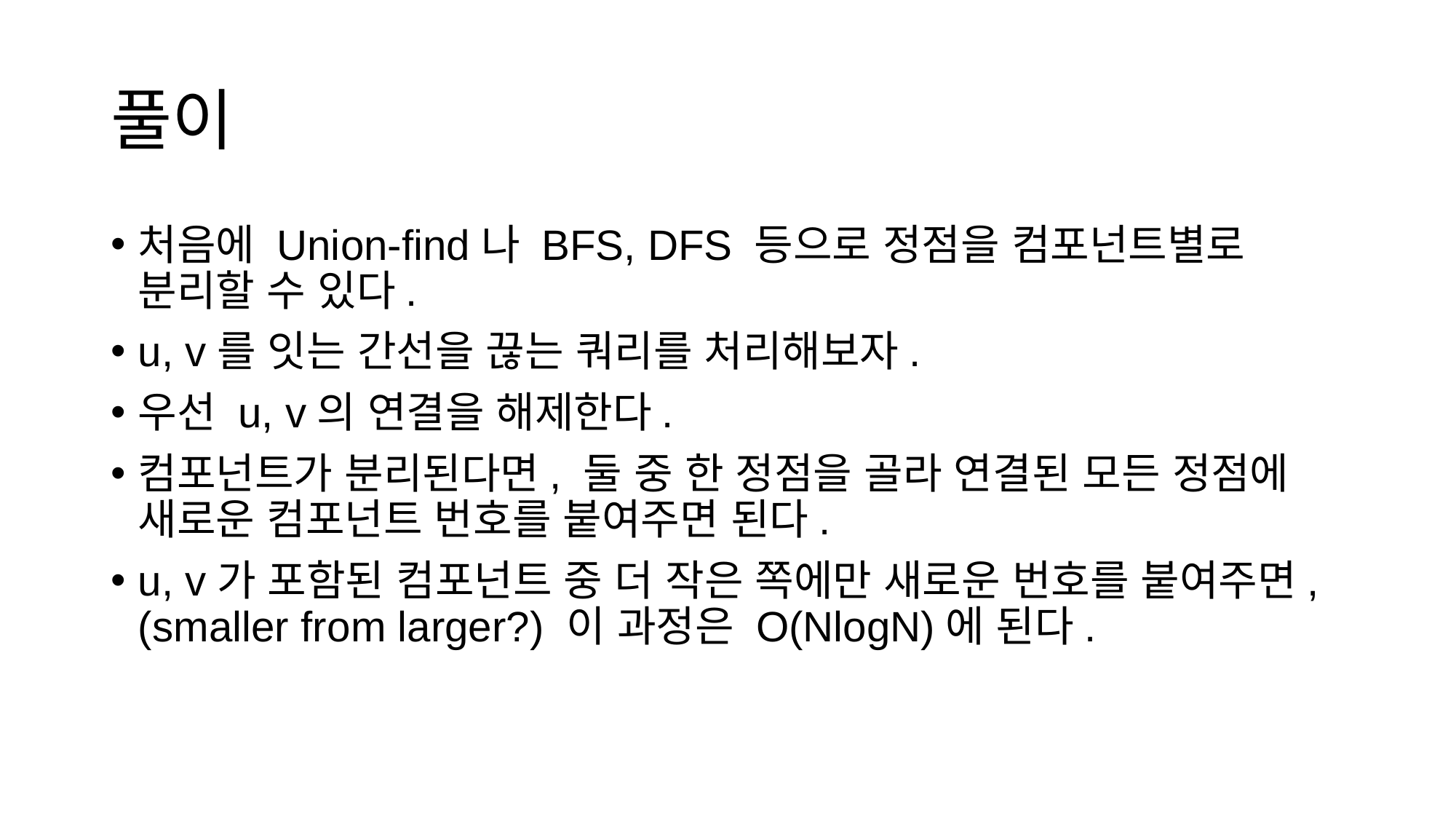

# 풀이
처음에 Union-find나 BFS, DFS 등으로 정점을 컴포넌트별로 분리할 수 있다.
u, v를 잇는 간선을 끊는 쿼리를 처리해보자.
우선 u, v의 연결을 해제한다.
컴포넌트가 분리된다면, 둘 중 한 정점을 골라 연결된 모든 정점에 새로운 컴포넌트 번호를 붙여주면 된다.
u, v가 포함된 컴포넌트 중 더 작은 쪽에만 새로운 번호를 붙여주면, (smaller from larger?) 이 과정은 O(NlogN)에 된다.